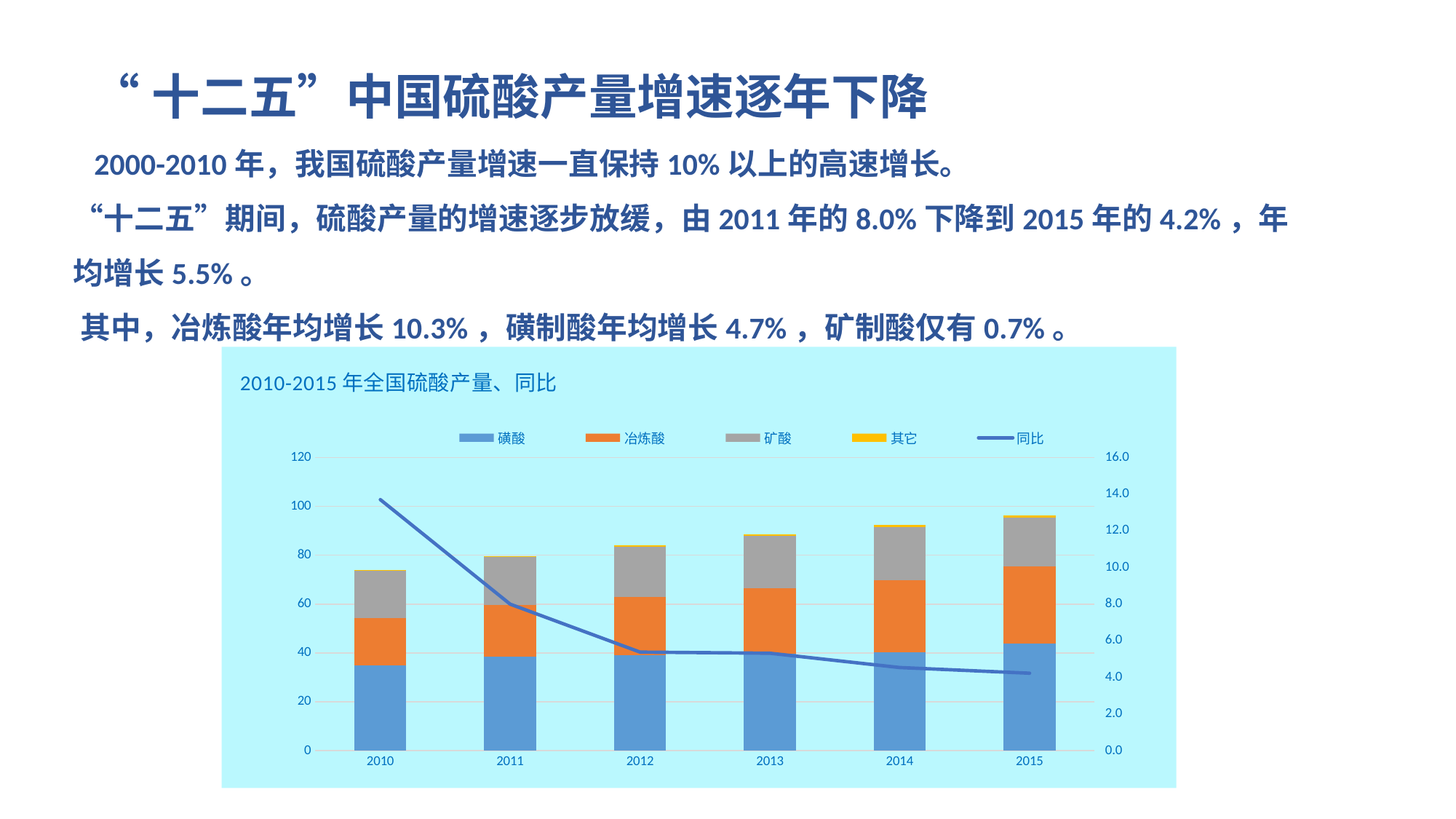

“十二五”中国硫酸产量增速逐年下降
# 2000-2010年，我国硫酸产量增速一直保持10%以上的高速增长。 “十二五”期间，硫酸产量的增速逐步放缓，由2011年的8.0%下降到2015年的4.2%，年均增长5.5%。 其中，冶炼酸年均增长10.3%，磺制酸年均增长4.7%，矿制酸仅有0.7%。

### Chart: 2010-2015年全国硫酸产量、同比

| Category | 磺酸 | 冶炼酸 | 矿酸 | 其它 | 同比 |
|---|---|---|---|---|---|
| 2010 | 34.990195428067 | 19.249556829114113 | 19.2491380263 | 0.34560722 | 13.7 |
| 2011 | 38.44143637 | 21.296551470000004 | 19.69101796 | 0.30876054999999997 | 7.995271920473996 |
| 2012 | 39.0437514 | 23.855369149999998 | 20.61249387 | 0.51609357 | 5.380062467726731 |
| 2013 | 39.669532329999996 | 26.72836021 | 21.570614420000002 | 0.52759796 | 5.317766052278557 |
| 2014 | 40.40450114600001 | 29.427943070000012 | 21.696673562999994 | 0.9813375199999999 | 4.536188776476607 |
| 2015 | 43.953463506999995 | 31.410228850000003 | 19.936726090000008 | 1.1218327430000001 | 4.228490583423053 |